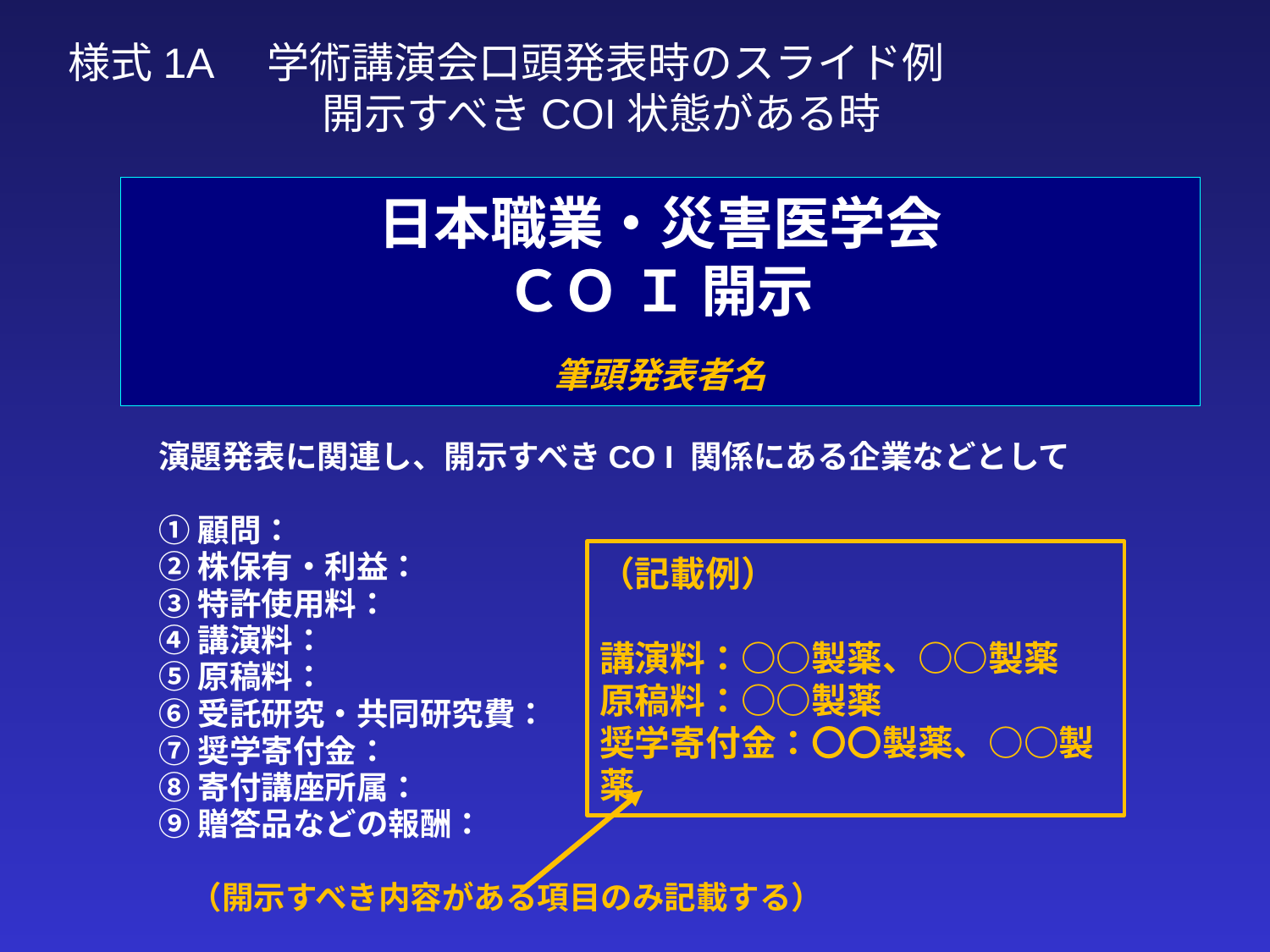

様式1A　学術講演会口頭発表時のスライド例
　　　　　　開示すべきCOI状態がある時
# 日本職業・災害医学会 ＣＯ Ｉ 開示 　 筆頭発表者名
演題発表に関連し、開示すべきCO I 関係にある企業などとして

①顧問：
②株保有・利益：
③特許使用料：
④講演料：
⑤原稿料：
⑥受託研究・共同研究費：
⑦奨学寄付金：
⑧寄付講座所属：
⑨贈答品などの報酬：

　（開示すべき内容がある項目のみ記載する）
（記載例）

講演料：○○製薬、○○製薬
原稿料：○○製薬
奨学寄付金：〇〇製薬、○○製薬